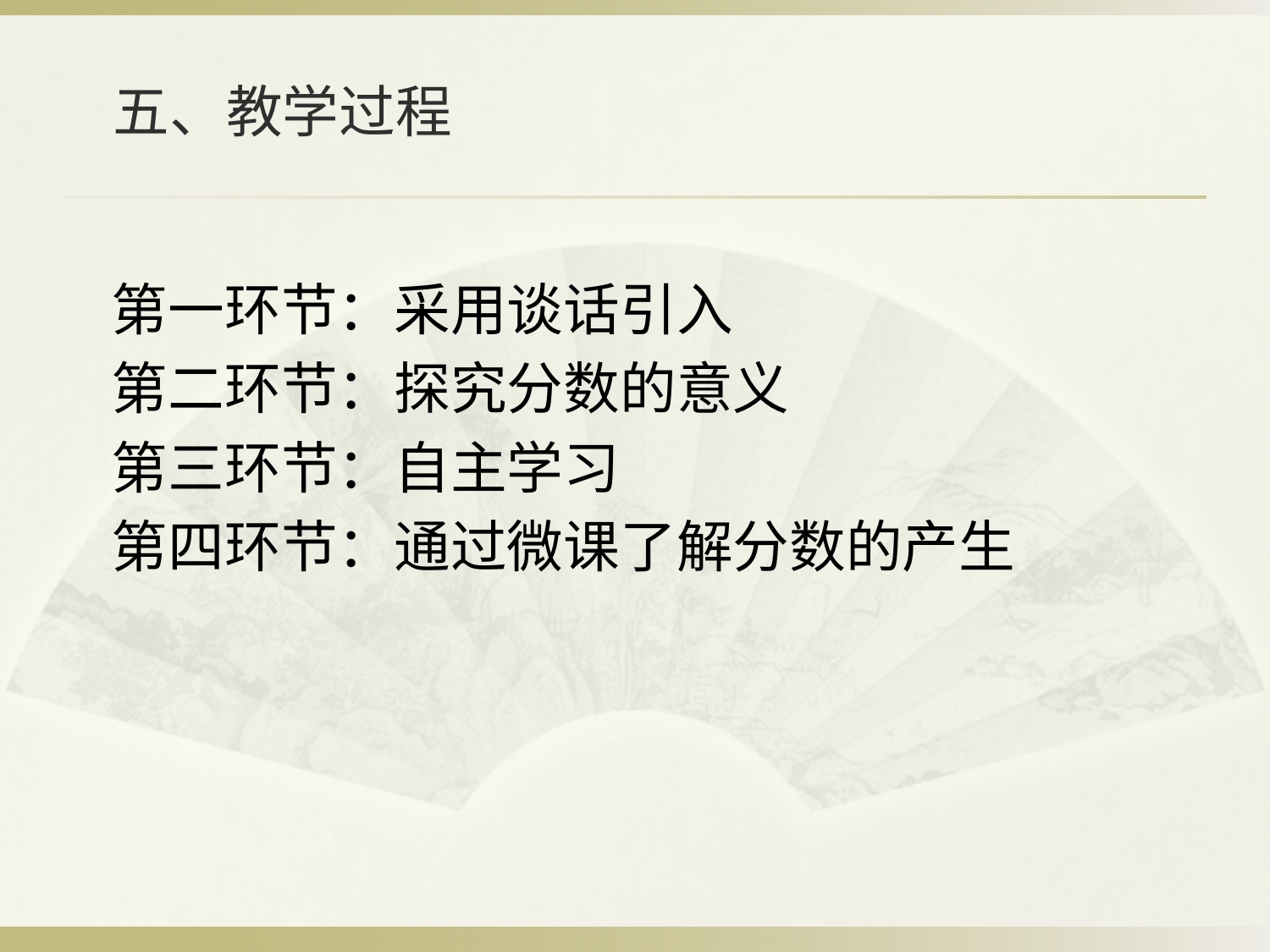

# 五、教学过程
第一环节：采用谈话引入
第二环节：探究分数的意义
第三环节：自主学习
第四环节：通过微课了解分数的产生